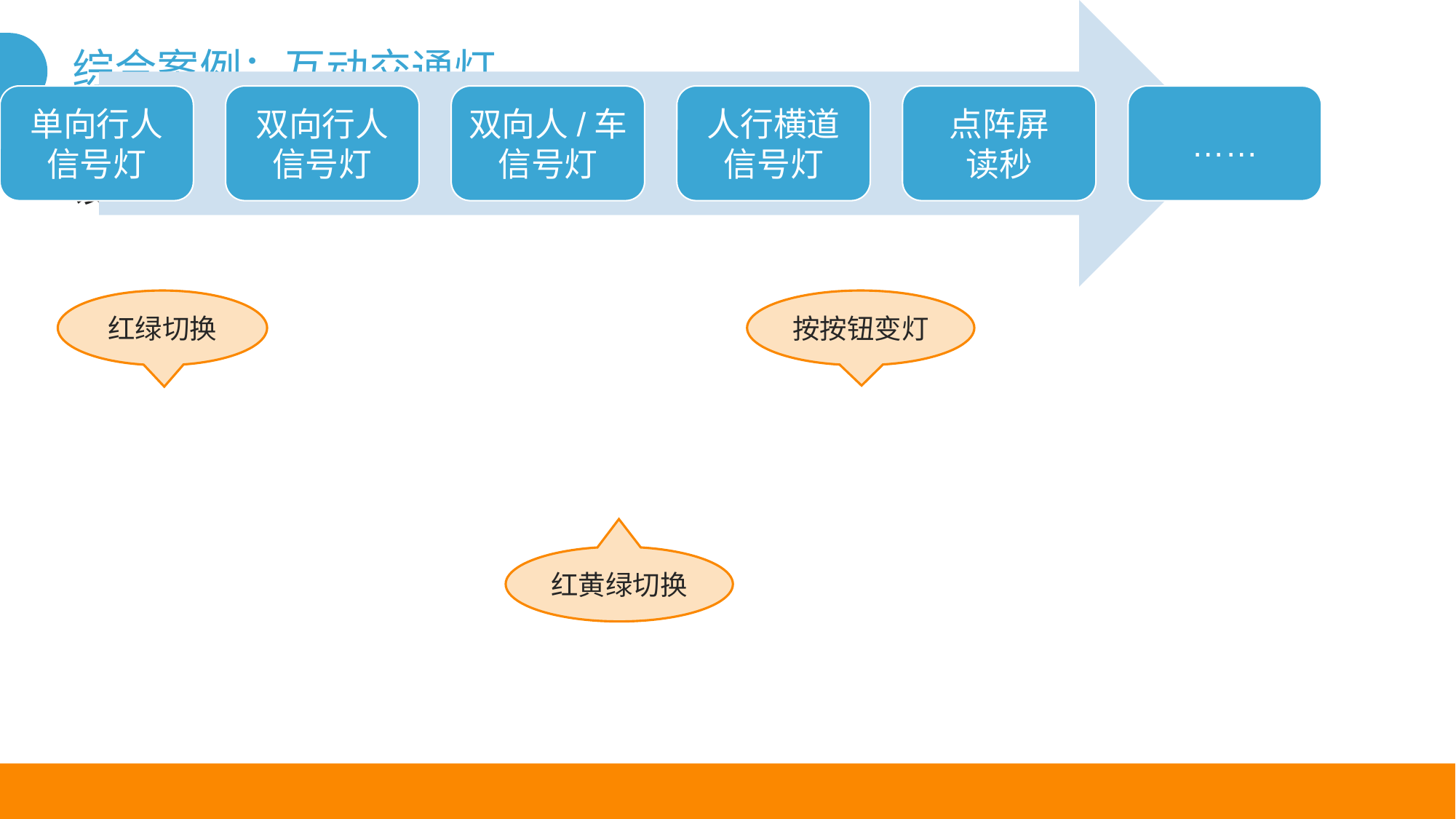

# 综合案例：互动交通灯
设计一个创意交通信号灯，可以包括但不限于以下功能：
红绿切换
按按钮变灯
单向行人
信号灯
双向行人
信号灯
双向人/车
信号灯
人行横道
信号灯
点阵屏
读秒
……
红黄绿切换